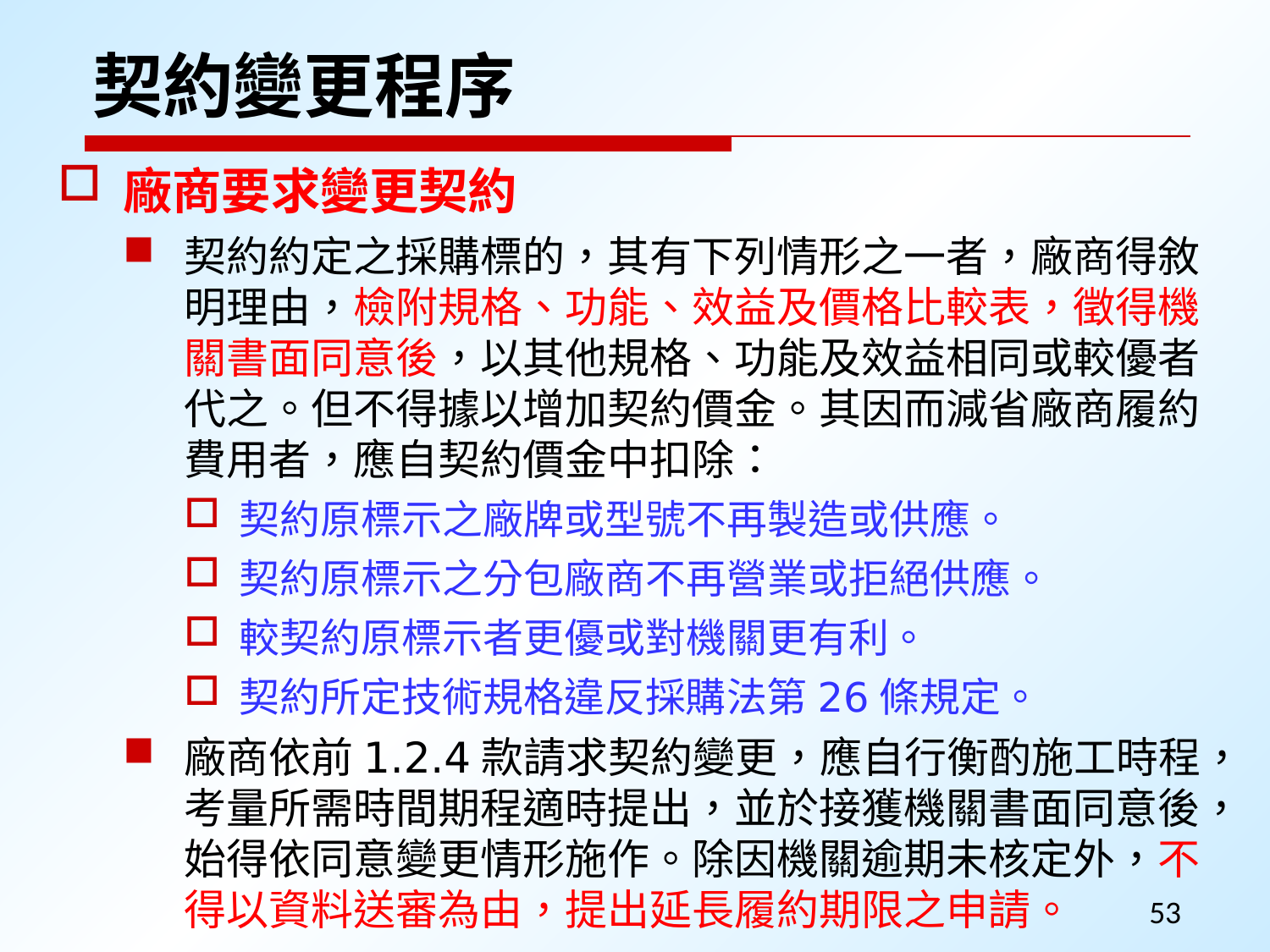

# 契約變更程序
廠商要求變更契約
契約約定之採購標的，其有下列情形之一者，廠商得敘明理由，檢附規格、功能、效益及價格比較表，徵得機關書面同意後，以其他規格、功能及效益相同或較優者代之。但不得據以增加契約價金。其因而減省廠商履約費用者，應自契約價金中扣除：
契約原標示之廠牌或型號不再製造或供應。
契約原標示之分包廠商不再營業或拒絕供應。
較契約原標示者更優或對機關更有利。
契約所定技術規格違反採購法第26條規定。
廠商依前1.2.4款請求契約變更，應自行衡酌施工時程，考量所需時間期程適時提出，並於接獲機關書面同意後，始得依同意變更情形施作。除因機關逾期未核定外，不得以資料送審為由，提出延長履約期限之申請。